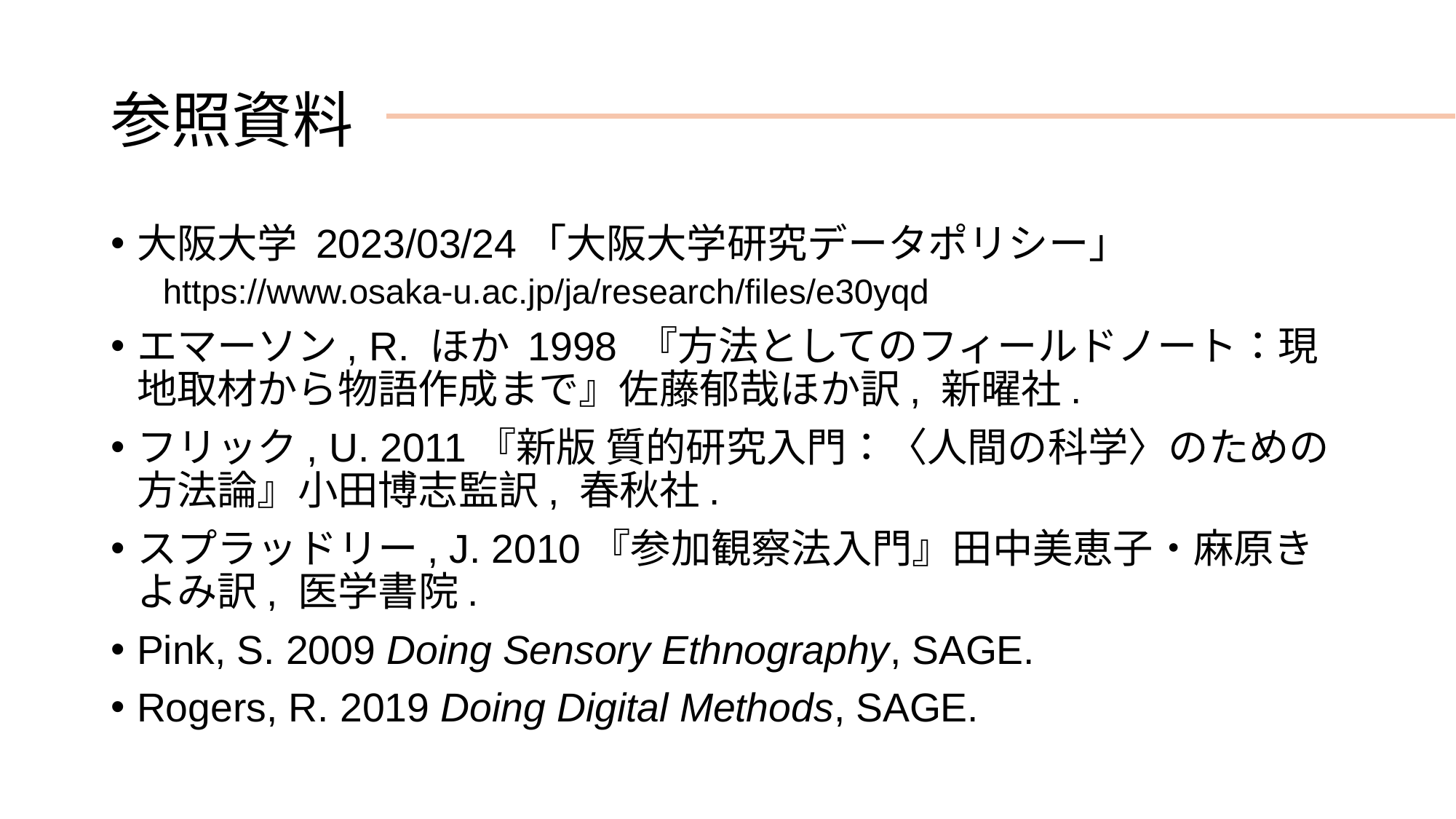

# 参照資料
大阪大学 2023/03/24「大阪大学研究データポリシー」
https://www.osaka-u.ac.jp/ja/research/files/e30yqd
エマーソン, R. ほか 1998 『方法としてのフィールドノート：現地取材から物語作成まで』佐藤郁哉ほか訳, 新曜社.
フリック, U. 2011『新版 質的研究入門：〈人間の科学〉のための方法論』小田博志監訳, 春秋社.
スプラッドリー, J. 2010『参加観察法入門』田中美恵子・麻原きよみ訳, 医学書院.
Pink, S. 2009 Doing Sensory Ethnography, SAGE.
Rogers, R. 2019 Doing Digital Methods, SAGE.